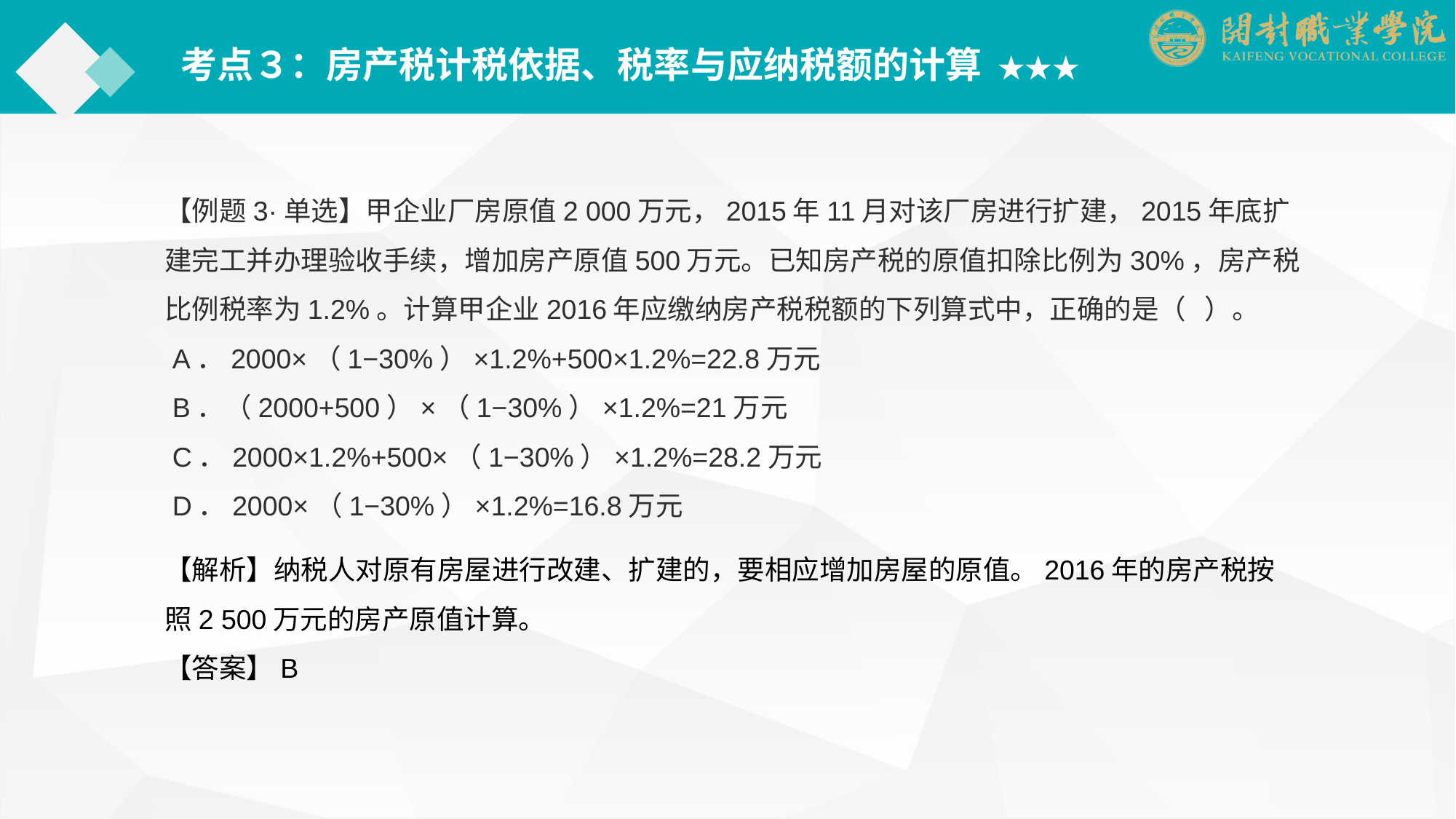

考点３：房产税计税依据、税率与应纳税额的计算  ★★★
【例题3·单选】甲企业厂房原值2 000万元，2015年11月对该厂房进行扩建，2015年底扩建完工并办理验收手续，增加房产原值500万元。已知房产税的原值扣除比例为30%，房产税比例税率为1.2%。计算甲企业2016年应缴纳房产税税额的下列算式中，正确的是（   ）。
 A．2000×（1−30%）×1.2%+500×1.2%=22.8万元
 B．（2000+500）×（1−30%）×1.2%=21万元
 C．2000×1.2%+500×（1−30%）×1.2%=28.2万元
 D．2000×（1−30%）×1.2%=16.8万元
【解析】纳税人对原有房屋进行改建、扩建的，要相应增加房屋的原值。2016年的房产税按照2 500万元的房产原值计算。
【答案】B